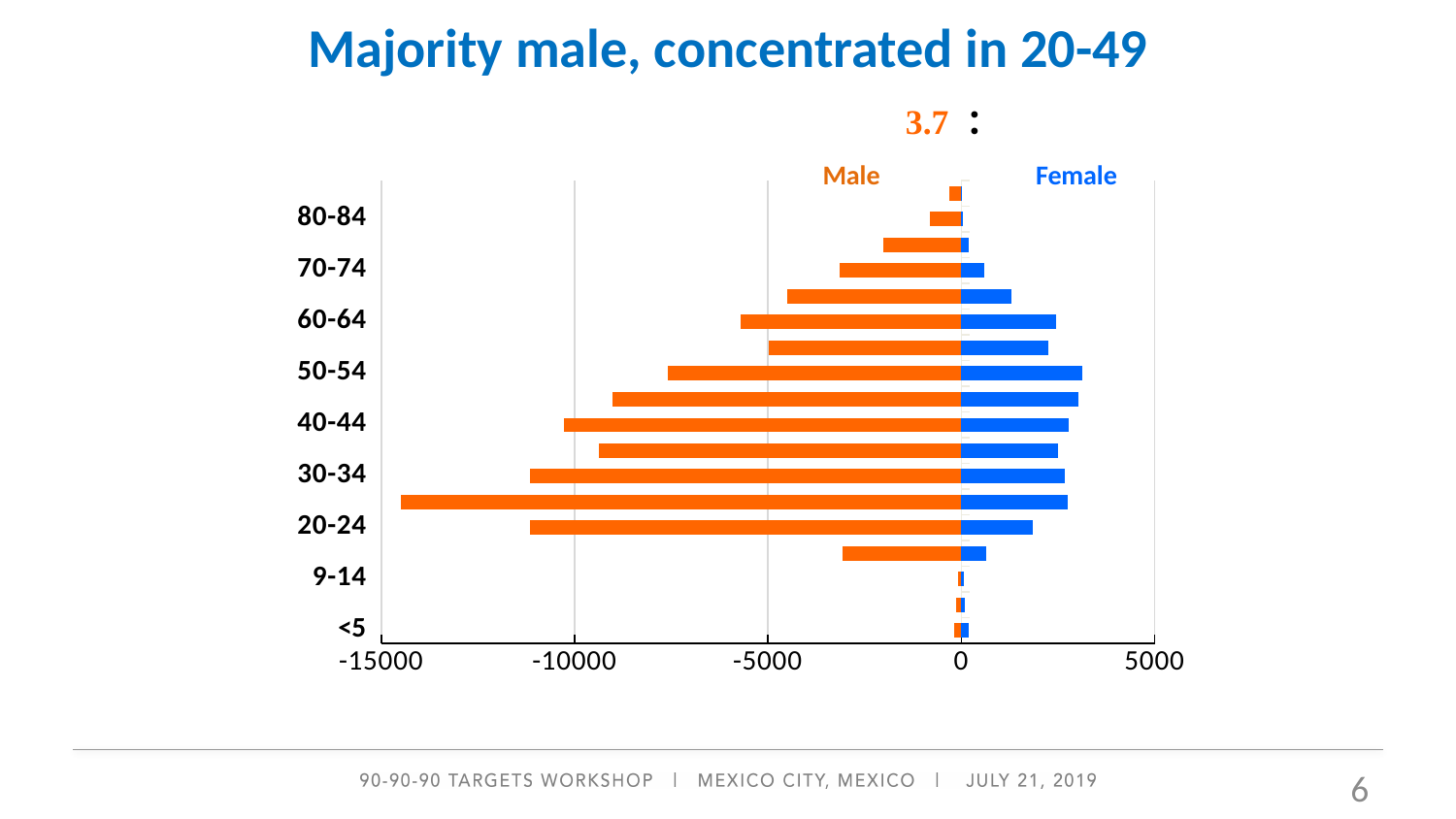

# Majority male, concentrated in 20-49
3.7 ：1

### Chart

| Category | 女 | 男 |
|---|---|---|
| <5 | 188.0 | -176.0 |
| 5-9 | 100.0 | -127.0 |
| 9-14 | 64.0 | -91.0 |
| 15-19 | 634.0 | -3072.0 |
| 20-24 | 1850.0 | -11154.0 |
| 25-29 | 2742.0 | -14502.0 |
| 30-34 | 2682.0 | -11149.0 |
| 35-39 | 2511.0 | -9361.0 |
| 40-44 | 2788.0 | -10265.0 |
| 45-49 | 3017.0 | -9026.0 |
| 50-54 | 3127.0 | -7582.0 |
| 55-59 | 2258.0 | -4987.0 |
| 60-64 | 2449.0 | -5710.0 |
| 65-69 | 1300.0 | -4512.0 |
| 70-74 | 589.0 | -3137.0 |
| 75-79 | 188.0 | -2017.0 |
| 80-84 | 49.0 | -824.0 |
| ≥85 | 22.0 | -305.0 |
Male
Female
6